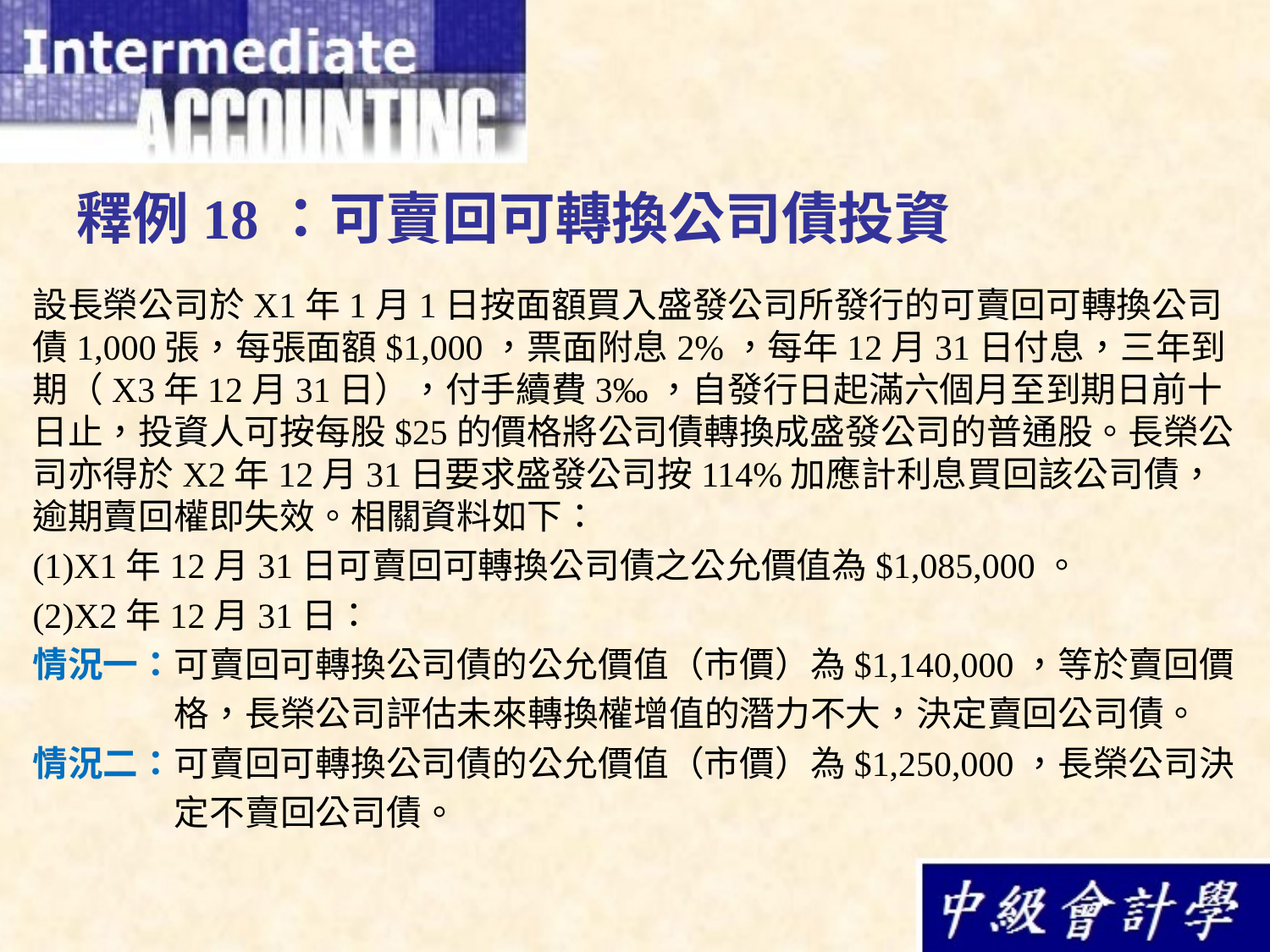

# 釋例18：可賣回可轉換公司債投資
設長榮公司於X1年1月1日按面額買入盛發公司所發行的可賣回可轉換公司債1,000張，每張面額$1,000，票面附息2%，每年12月31日付息，三年到期（X3年12月31日），付手續費3‰，自發行日起滿六個月至到期日前十日止，投資人可按每股$25的價格將公司債轉換成盛發公司的普通股。長榮公司亦得於X2年12月31日要求盛發公司按114%加應計利息買回該公司債，逾期賣回權即失效。相關資料如下：
(1)X1年12月31日可賣回可轉換公司債之公允價值為$1,085,000。
(2)X2年12月31日：
情況一：可賣回可轉換公司債的公允價值（市價）為$1,140,000，等於賣回價
                 格，長榮公司評估未來轉換權增值的潛力不大，決定賣回公司債。
情況二：可賣回可轉換公司債的公允價值（市價）為$1,250,000，長榮公司決
                 定不賣回公司債。